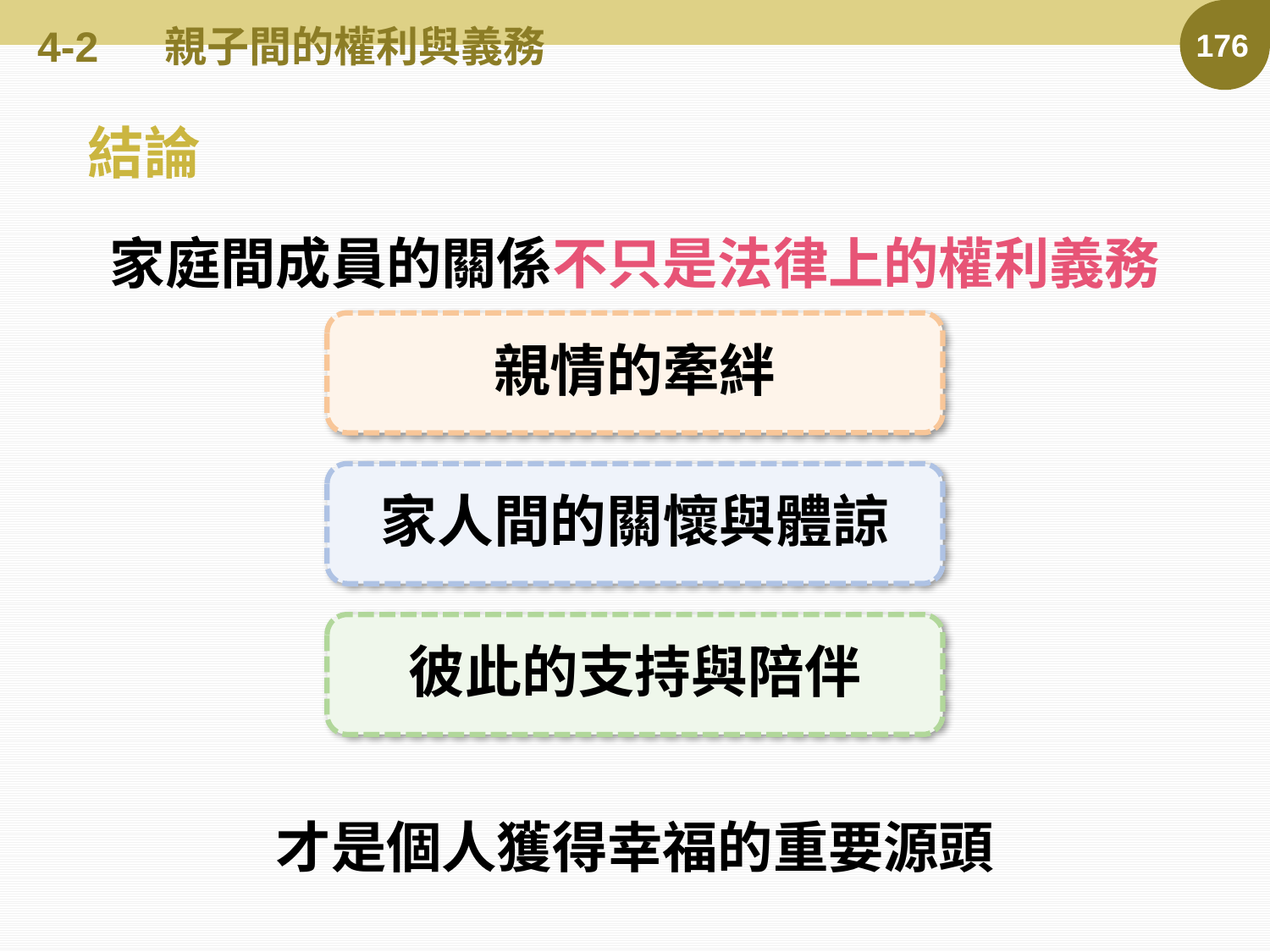

# 4-2	親子間的權利與義務
176
結論

家庭間成員的關係不只是法律上的權利義務

才是個人獲得幸福的重要源頭

親情的牽絆
家人間的關懷與體諒
彼此的支持與陪伴